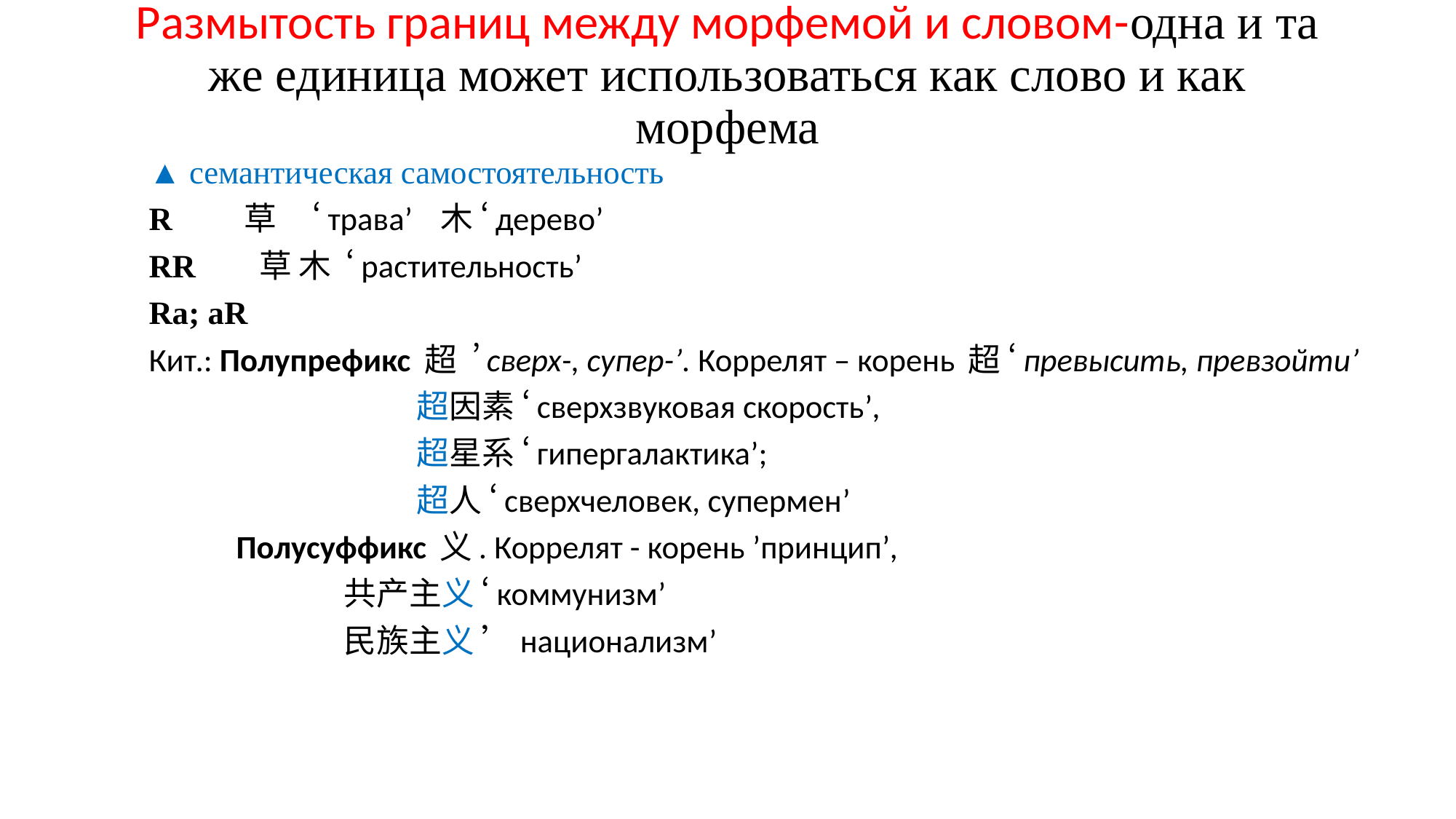

# Размытость границ между морфемой и словом-одна и та же единица может использоваться как слово и как морфема
▲ семантическая самостоятельность
R        草     ‘трава’   木 ‘дерево’
RR       草 木  ‘растительность’
Ra; aR
Кит.: Полупрефикс 超  ’сверх-, супер-’. Коррелят – корень 超 ‘превысить, превзойти’
                                    超因素 ‘сверхзвуковая скорость’,
                                    超星系 ‘гипергалактика’;
                                    超人 ‘сверхчеловек, супермен’
            Полусуффикс 义. Коррелят - корень ’принцип’,
                          共产主义 ‘коммунизм’
                          民族主义 ’национализм’